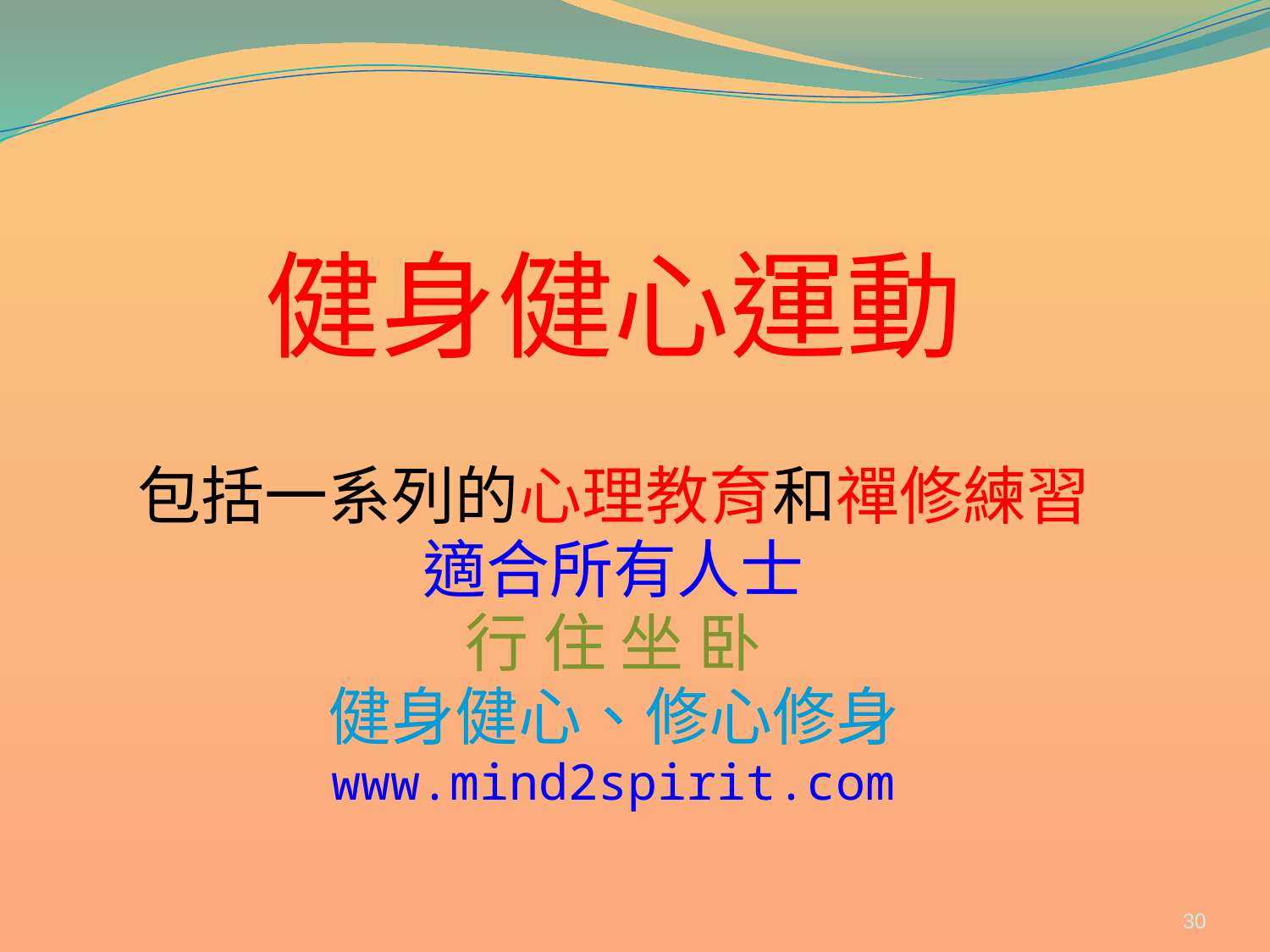

# 健身健心運動

包括一系列的心理教育和禪修練習
適合所有人士
行 住 坐 卧
健身健心、修心修身
www.mind2spirit.com

30